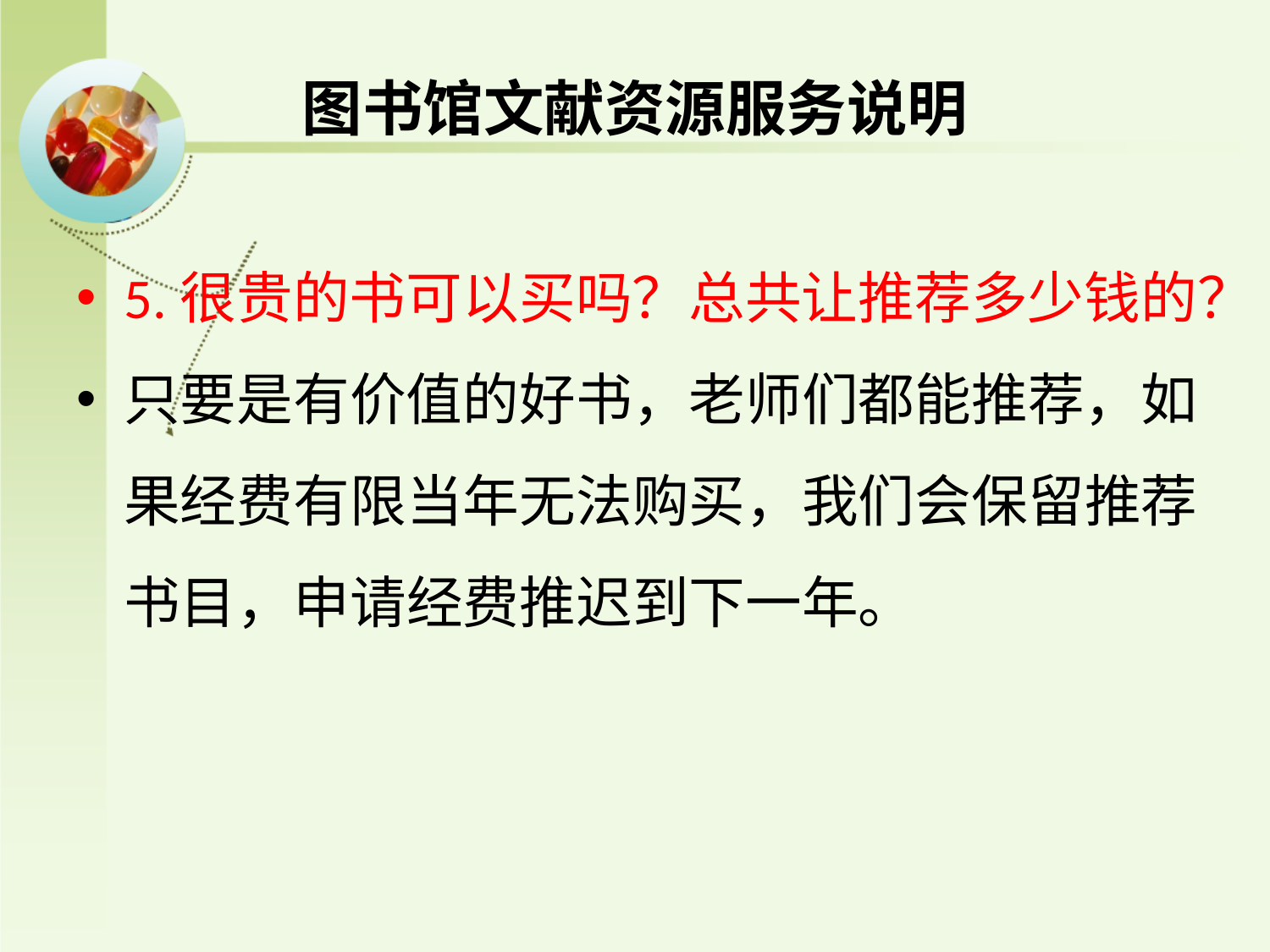

# 图书馆文献资源服务说明
5.很贵的书可以买吗？总共让推荐多少钱的？
只要是有价值的好书，老师们都能推荐，如果经费有限当年无法购买，我们会保留推荐书目，申请经费推迟到下一年。